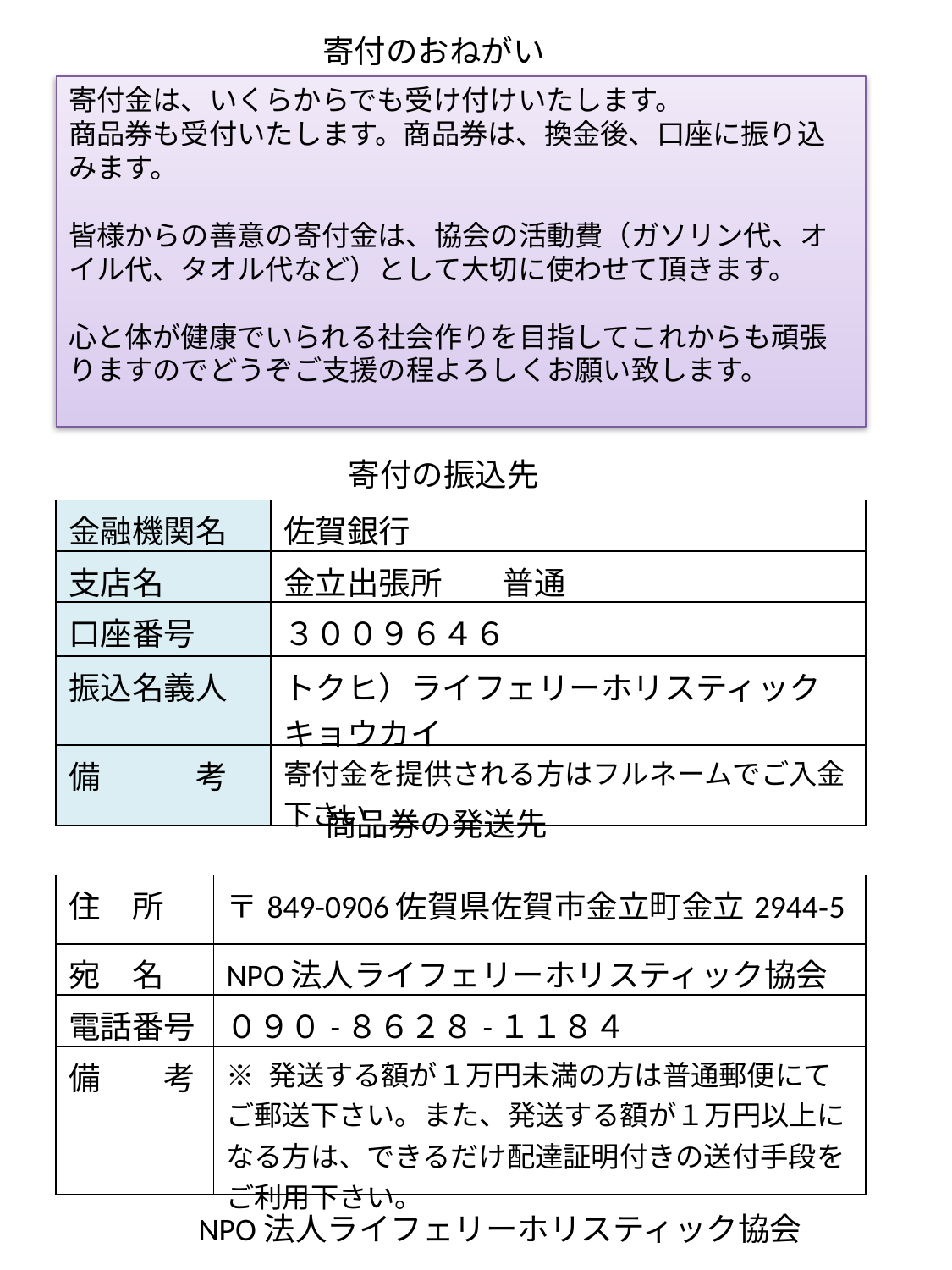

寄付のおねがい
寄付金は、いくらからでも受け付けいたします。
商品券も受付いたします。商品券は、換金後、口座に振り込みます。

皆様からの善意の寄付金は、協会の活動費（ガソリン代、オイル代、タオル代など）として大切に使わせて頂きます。

心と体が健康でいられる社会作りを目指してこれからも頑張りますのでどうぞご支援の程よろしくお願い致します。

寄付の振込先
| 金融機関名 | 佐賀銀行 |
| --- | --- |
| 支店名 | 金立出張所 　普通 |
| 口座番号 | ３００９６４６ |
| 振込名義人 | トクヒ）ライフェリーホリスティックキョウカイ |
| 備　　　考 | 寄付金を提供される方はフルネームでご入金下さい |
商品券の発送先
| 住　所 | 〒849-0906佐賀県佐賀市金立町金立2944‐5 |
| --- | --- |
| 宛　名 | NPO法人ライフェリーホリスティック協会 |
| 電話番号 | ０９０-８６２８-１１８４ |
| 備　　考 | ※ 発送する額が１万円未満の方は普通郵便にてご郵送下さい。また、発送する額が１万円以上になる方は、できるだけ配達証明付きの送付手段をご利用下さい。 |
NPO法人ライフェリーホリスティック協会